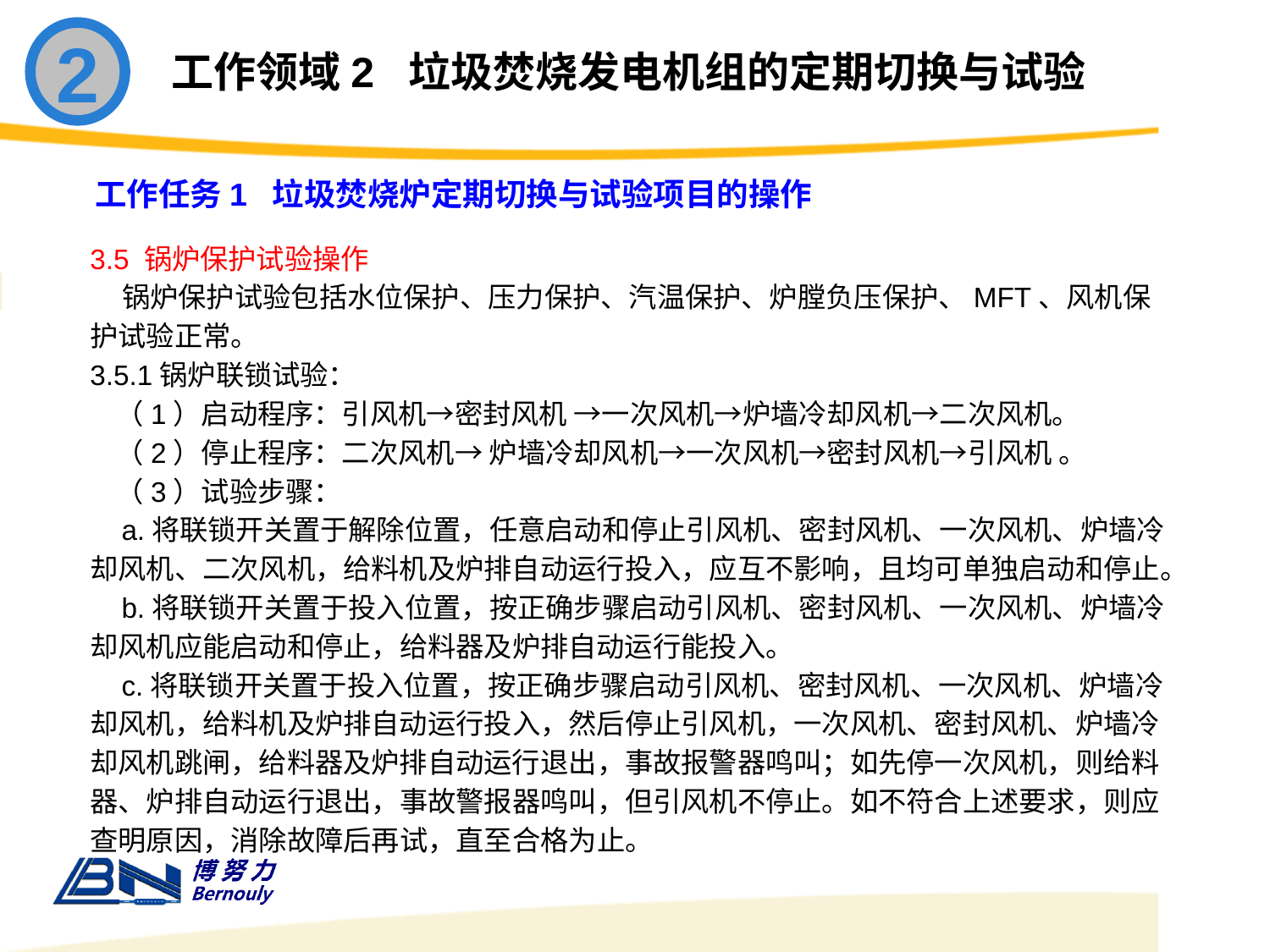

2
工作领域2  垃圾焚烧发电机组的定期切换与试验
工作任务1  垃圾焚烧炉定期切换与试验项目的操作
3.5 锅炉保护试验操作
    锅炉保护试验包括水位保护、压力保护、汽温保护、炉膛负压保护、MFT、风机保护试验正常。
3.5.1锅炉联锁试验：
   （1）启动程序：引风机→密封风机 →一次风机→炉墙冷却风机→二次风机。
   （2）停止程序：二次风机→ 炉墙冷却风机→一次风机→密封风机→引风机 。
   （3）试验步骤：
    a.将联锁开关置于解除位置，任意启动和停止引风机、密封风机、一次风机、炉墙冷却风机、二次风机，给料机及炉排自动运行投入，应互不影响，且均可单独启动和停止。
    b.将联锁开关置于投入位置，按正确步骤启动引风机、密封风机、一次风机、炉墙冷却风机应能启动和停止，给料器及炉排自动运行能投入。
    c.将联锁开关置于投入位置，按正确步骤启动引风机、密封风机、一次风机、炉墙冷却风机，给料机及炉排自动运行投入，然后停止引风机，一次风机、密封风机、炉墙冷却风机跳闸，给料器及炉排自动运行退出，事故报警器鸣叫；如先停一次风机，则给料器、炉排自动运行退出，事故警报器鸣叫，但引风机不停止。如不符合上述要求，则应查明原因，消除故障后再试，直至合格为止。